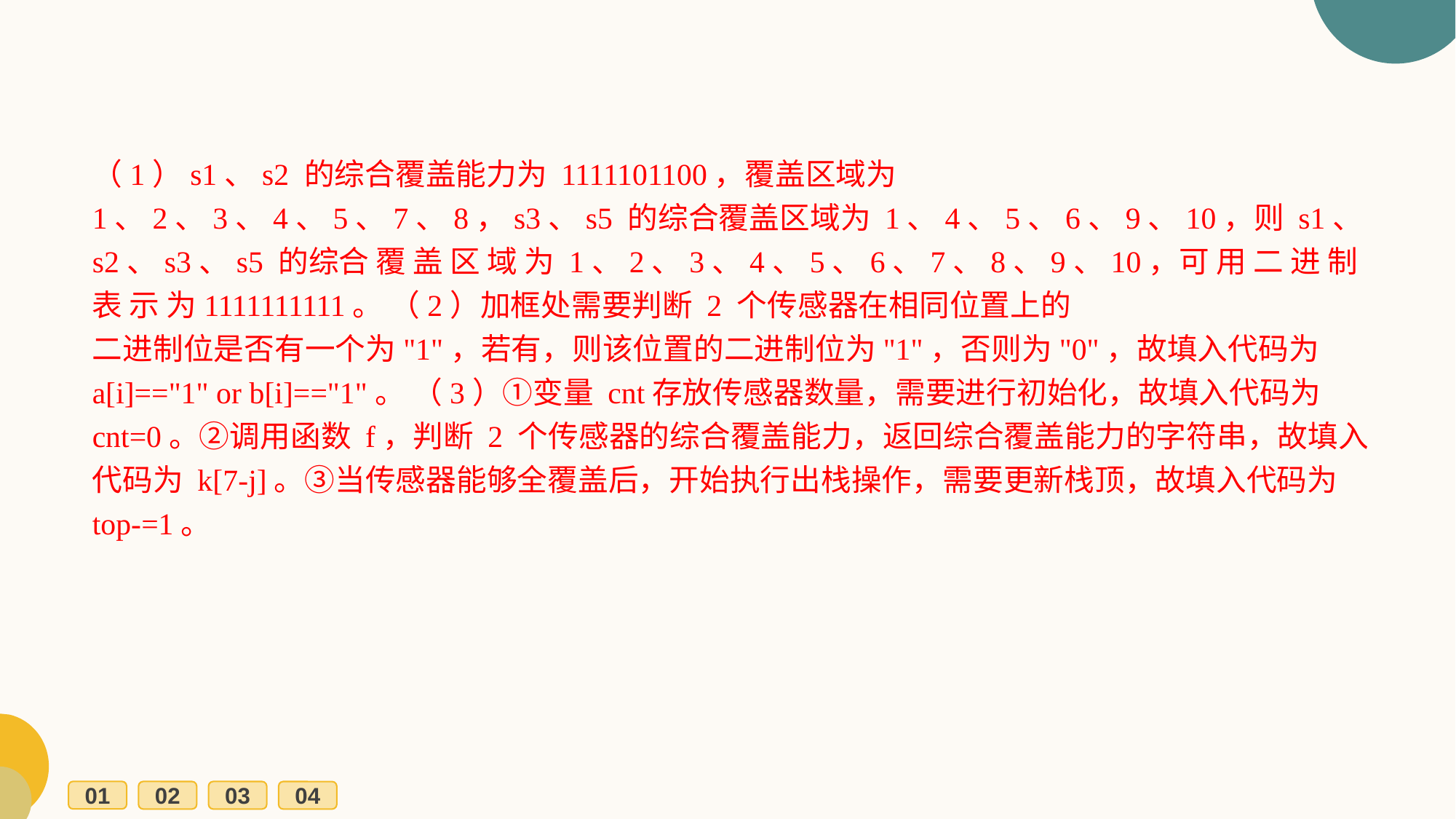

（1）s1、s2 的综合覆盖能力为 1111101100，覆盖区域为 1、2、3、4、5、7、8，s3、s5 的综合覆盖区域为 1、4、5、6、9、10，则 s1、s2、s3、s5 的综合 覆 盖 区 域 为 1、2、3、4、5、6、7、8、9、10，可 用 二 进 制 表 示 为1111111111。 （2）加框处需要判断 2 个传感器在相同位置上的
二进制位是否有一个为"1"，若有，则该位置的二进制位为"1"，否则为"0"，故填入代码为 a[i]=="1" or b[i]=="1"。 （3）①变量 cnt存放传感器数量，需要进行初始化，故填入代码为 cnt=0。②调用函数 f，判断 2 个传感器的综合覆盖能力，返回综合覆盖能力的字符串，故填入代码为 k[7-j]。③当传感器能够全覆盖后，开始执行出栈操作，需要更新栈顶，故填入代码为 top-=1。